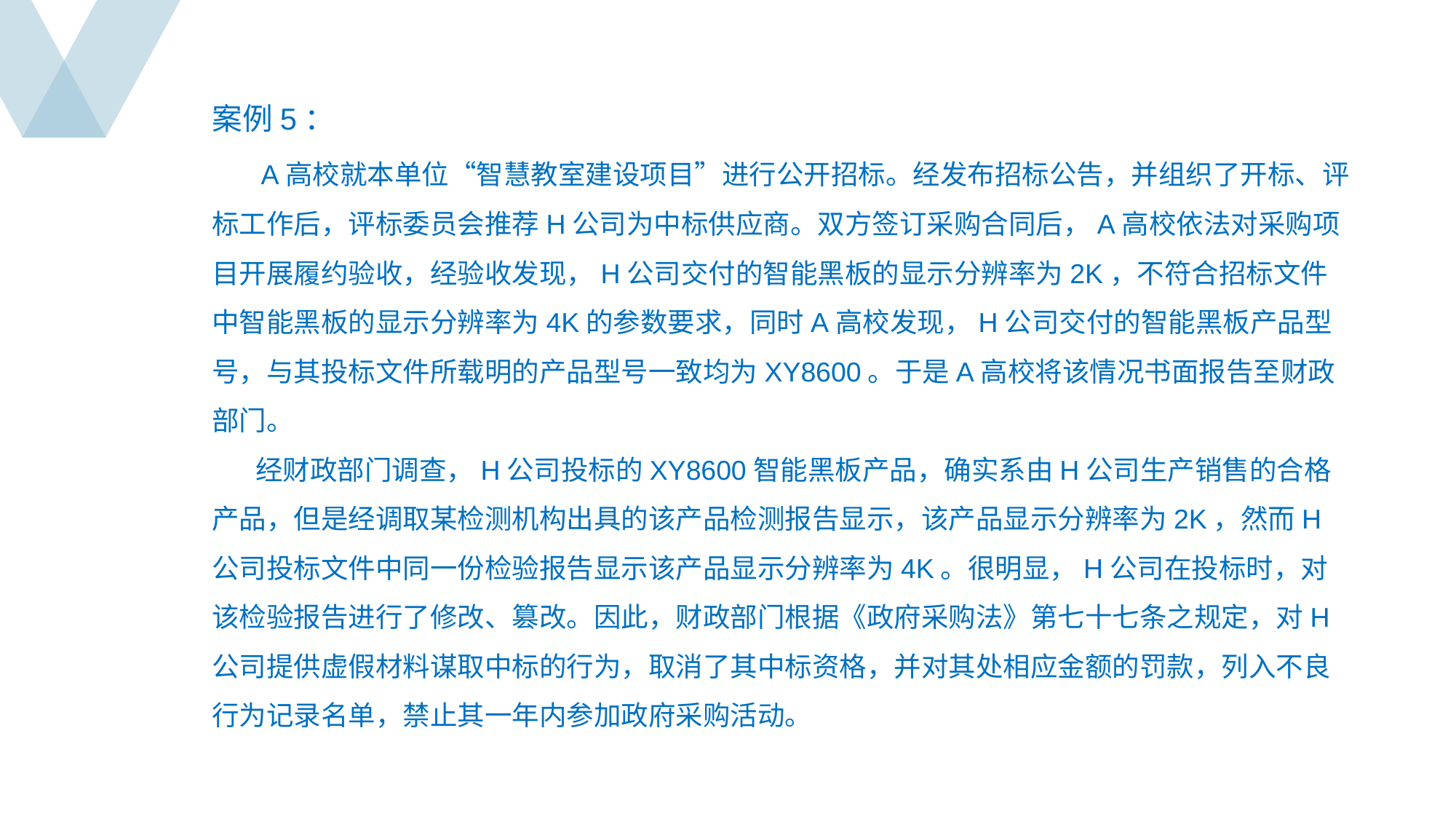

案例5：
      A高校就本单位“智慧教室建设项目”进行公开招标。经发布招标公告，并组织了开标、评标工作后，评标委员会推荐H公司为中标供应商。双方签订采购合同后，A高校依法对采购项目开展履约验收，经验收发现，H公司交付的智能黑板的显示分辨率为2K，不符合招标文件中智能黑板的显示分辨率为4K的参数要求，同时A高校发现，H公司交付的智能黑板产品型号，与其投标文件所载明的产品型号一致均为XY8600。于是A高校将该情况书面报告至财政部门。
      经财政部门调查，H公司投标的XY8600智能黑板产品，确实系由H公司生产销售的合格产品，但是经调取某检测机构出具的该产品检测报告显示，该产品显示分辨率为2K，然而H公司投标文件中同一份检验报告显示该产品显示分辨率为4K。很明显，H公司在投标时，对该检验报告进行了修改、篡改。因此，财政部门根据《政府采购法》第七十七条之规定，对H公司提供虚假材料谋取中标的行为，取消了其中标资格，并对其处相应金额的罚款，列入不良行为记录名单，禁止其一年内参加政府采购活动。